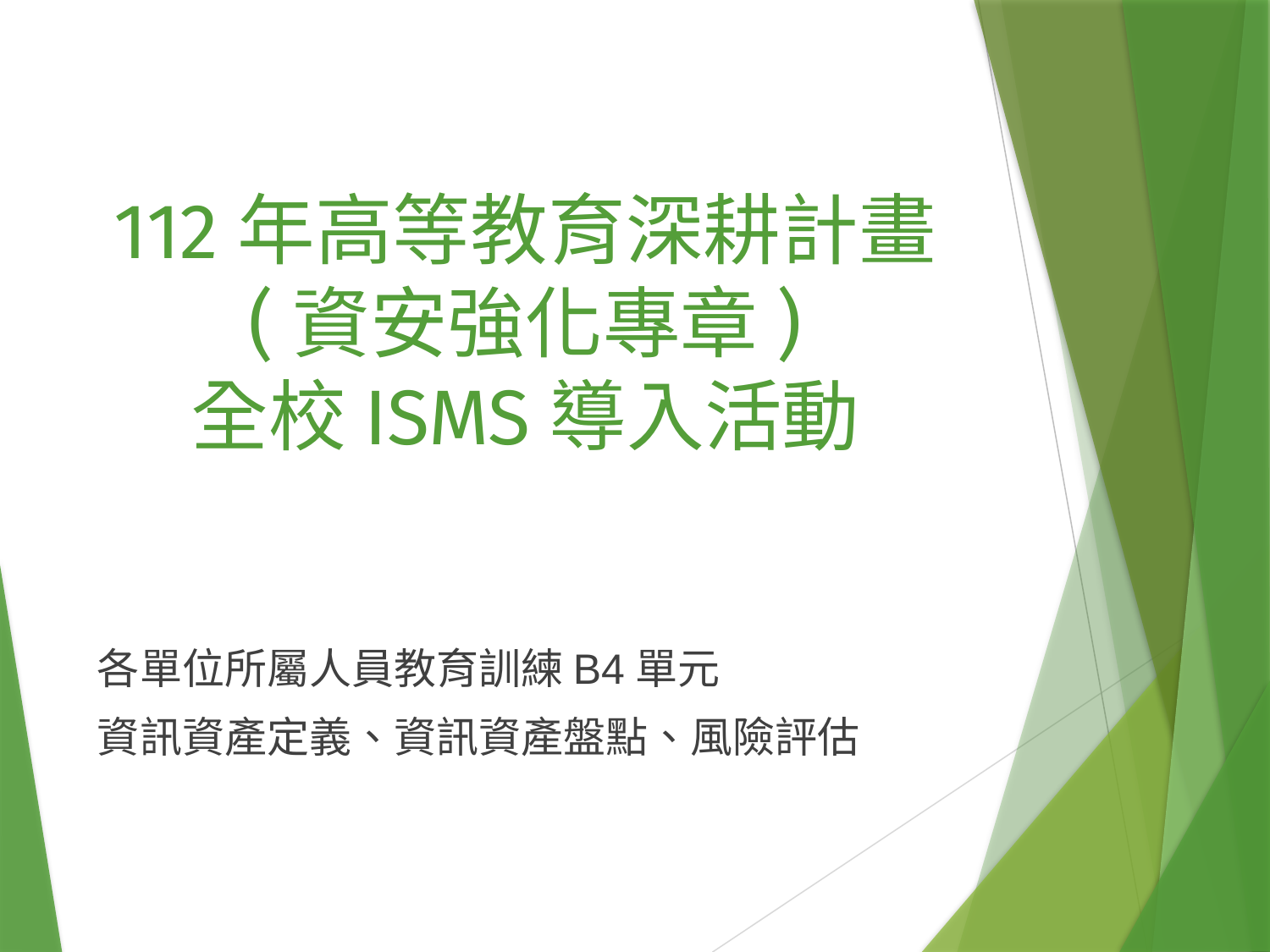

# 112年高等教育深耕計畫 (資安強化專章) 全校ISMS導入活動
各單位所屬人員教育訓練B4單元
資訊資產定義、資訊資產盤點、風險評估